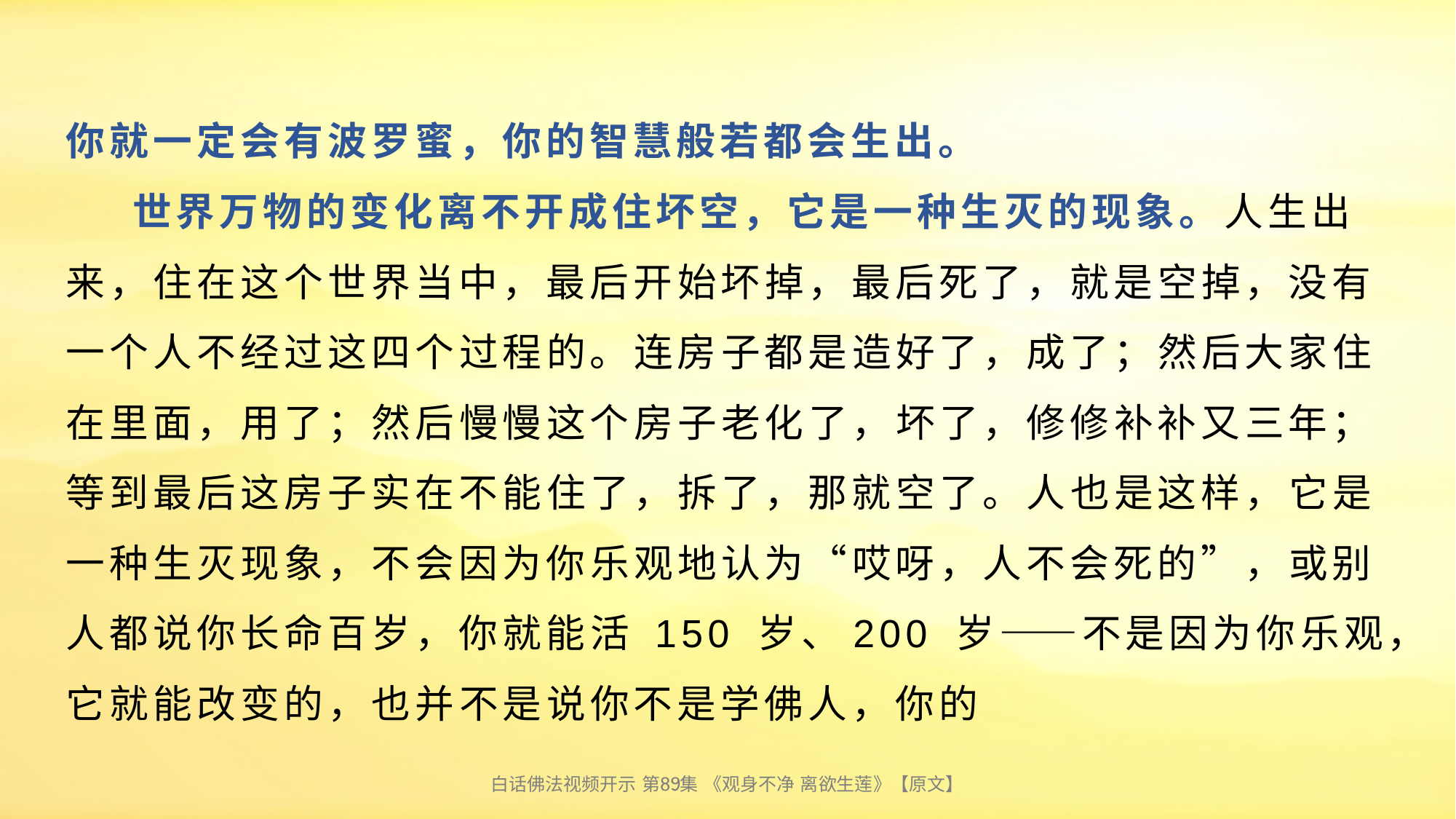

# 你就一定会有波罗蜜，你的智慧般若都会生出。 世界万物的变化离不开成住坏空，它是一种生灭的现象。人生出来，住在这个世界当中，最后开始坏掉，最后死了，就是空掉，没有一个人不经过这四个过程的。连房子都是造好了，成了；然后大家住在里面，用了；然后慢慢这个房子老化了，坏了，修修补补又三年；等到最后这房子实在不能住了，拆了，那就空了。人也是这样，它是一种生灭现象，不会因为你乐观地认为“哎呀，人不会死的”，或别人都说你长命百岁，你就能活 150 岁、200 岁——不是因为你乐观，它就能改变的，也并不是说你不是学佛人，你的
白话佛法视频开示 第89集 《观身不净 离欲生莲》【原文】